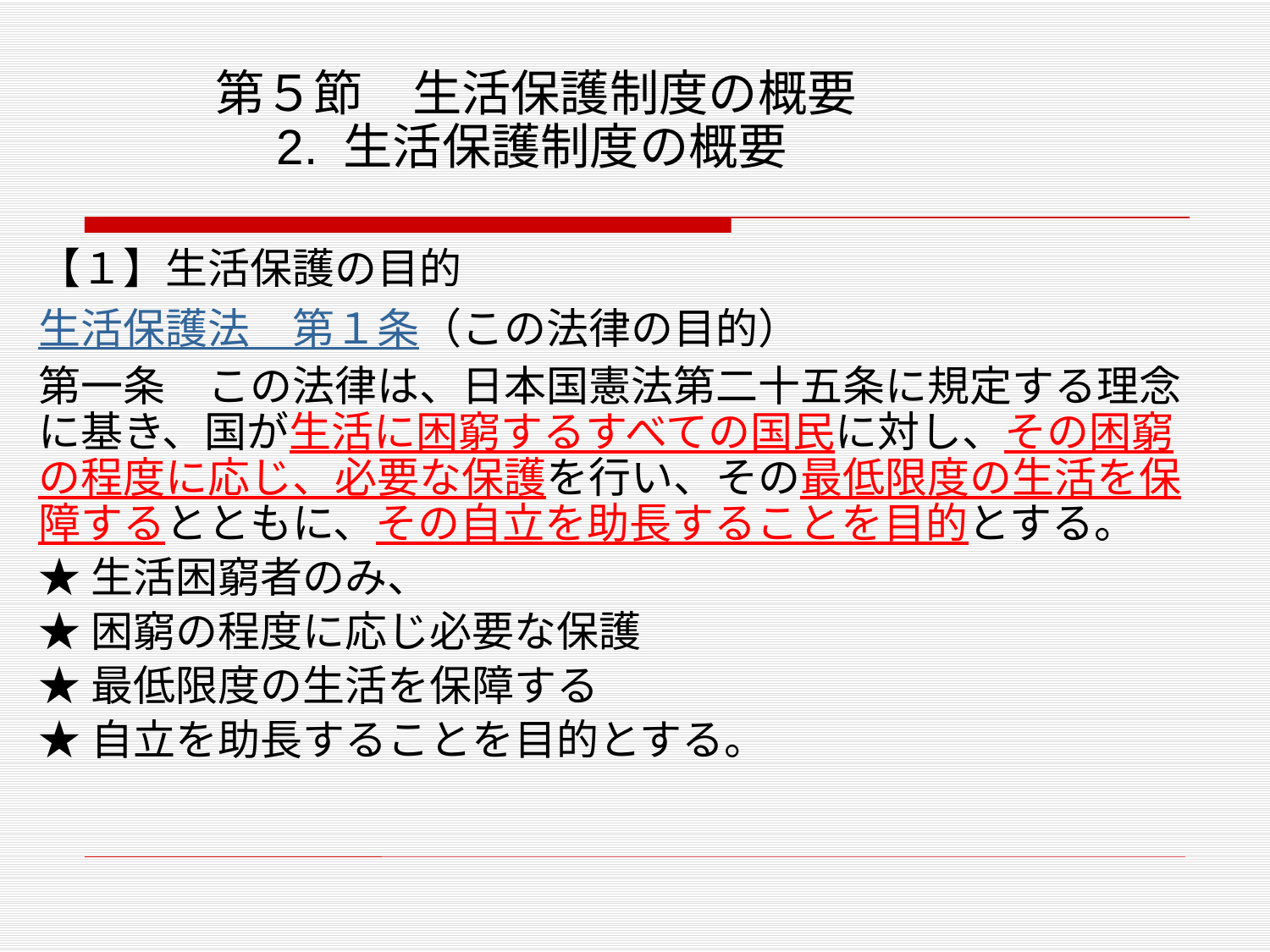

# 第５節　生活保護制度の概要　 　　2. 生活保護制度の概要
【１】生活保護の目的
生活保護法　第１条（この法律の目的）
第一条　この法律は、日本国憲法第二十五条に規定する理念に基き、国が生活に困窮するすべての国民に対し、その困窮の程度に応じ、必要な保護を行い、その最低限度の生活を保障するとともに、その自立を助長することを目的とする。
★生活困窮者のみ、
★困窮の程度に応じ必要な保護
★最低限度の生活を保障する
★自立を助長することを目的とする。